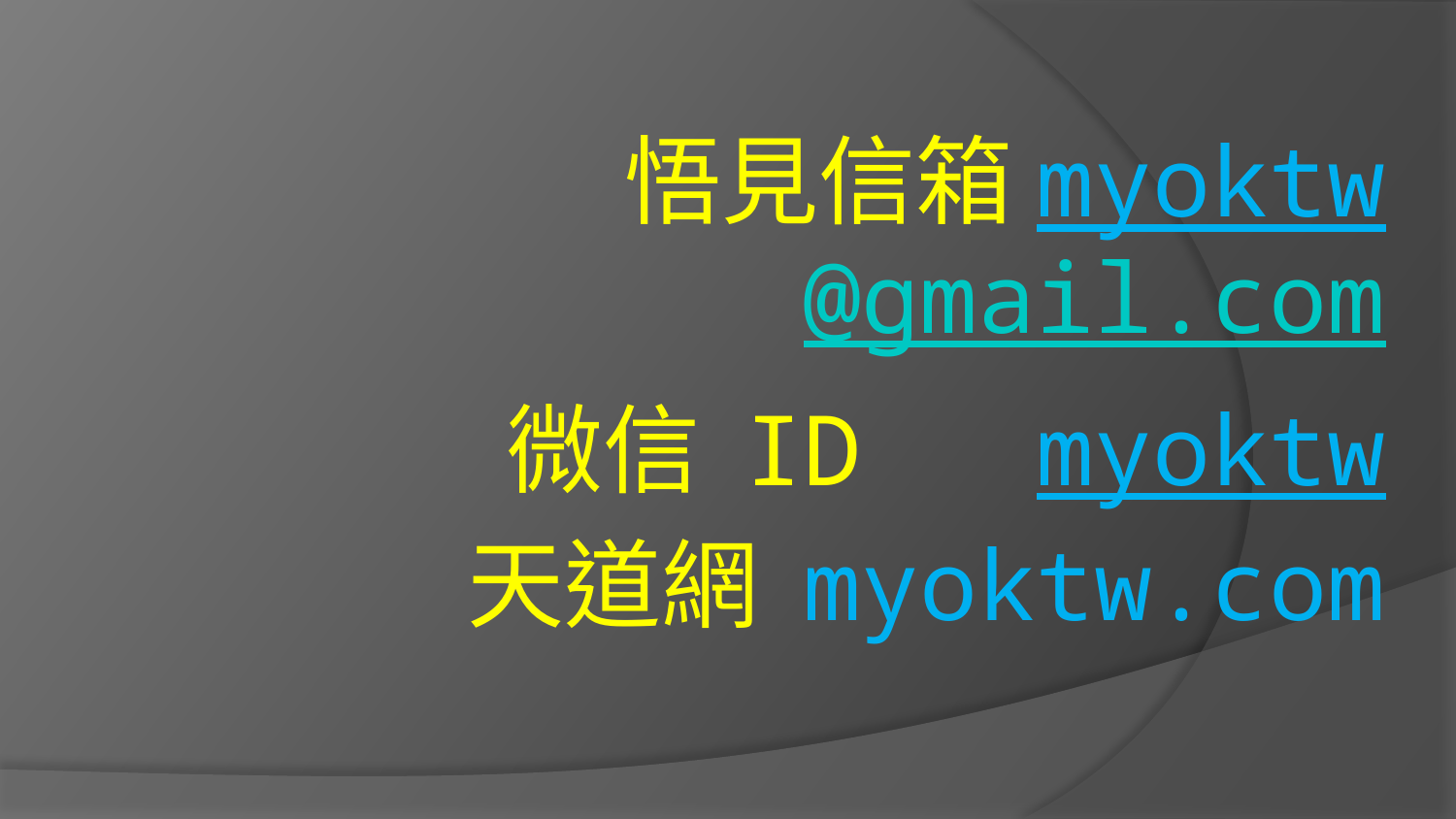

悟見信箱myoktw@gmail.com
微信 ID   myoktw
天道網 myoktw.com

#